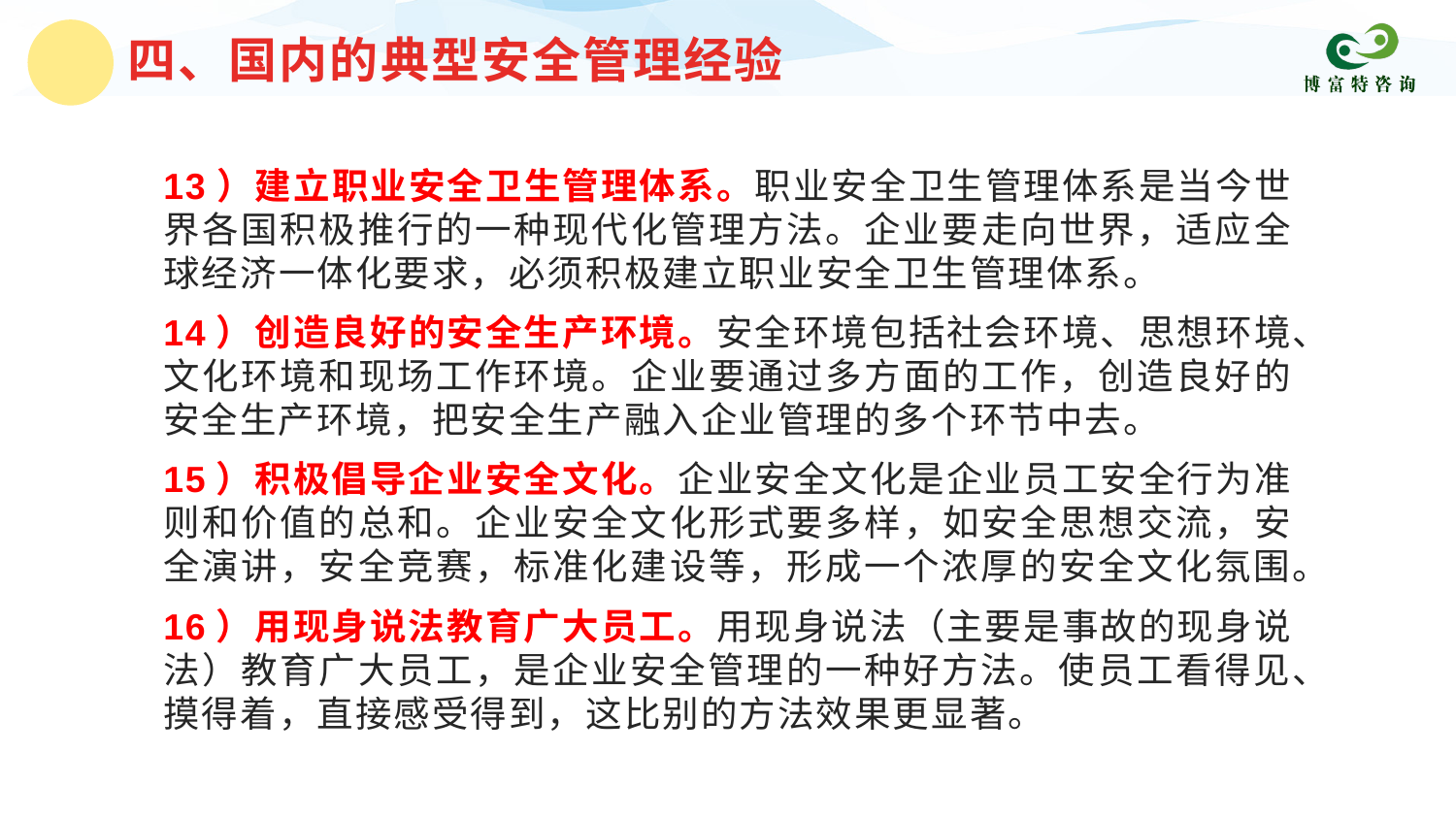

四、国内的典型安全管理经验
13）建立职业安全卫生管理体系。职业安全卫生管理体系是当今世界各国积极推行的一种现代化管理方法。企业要走向世界，适应全球经济一体化要求，必须积极建立职业安全卫生管理体系。
14）创造良好的安全生产环境。安全环境包括社会环境、思想环境、文化环境和现场工作环境。企业要通过多方面的工作，创造良好的安全生产环境，把安全生产融入企业管理的多个环节中去。
15）积极倡导企业安全文化。企业安全文化是企业员工安全行为准则和价值的总和。企业安全文化形式要多样，如安全思想交流，安全演讲，安全竞赛，标准化建设等，形成一个浓厚的安全文化氛围。
16）用现身说法教育广大员工。用现身说法（主要是事故的现身说法）教育广大员工，是企业安全管理的一种好方法。使员工看得见、摸得着，直接感受得到，这比别的方法效果更显著。